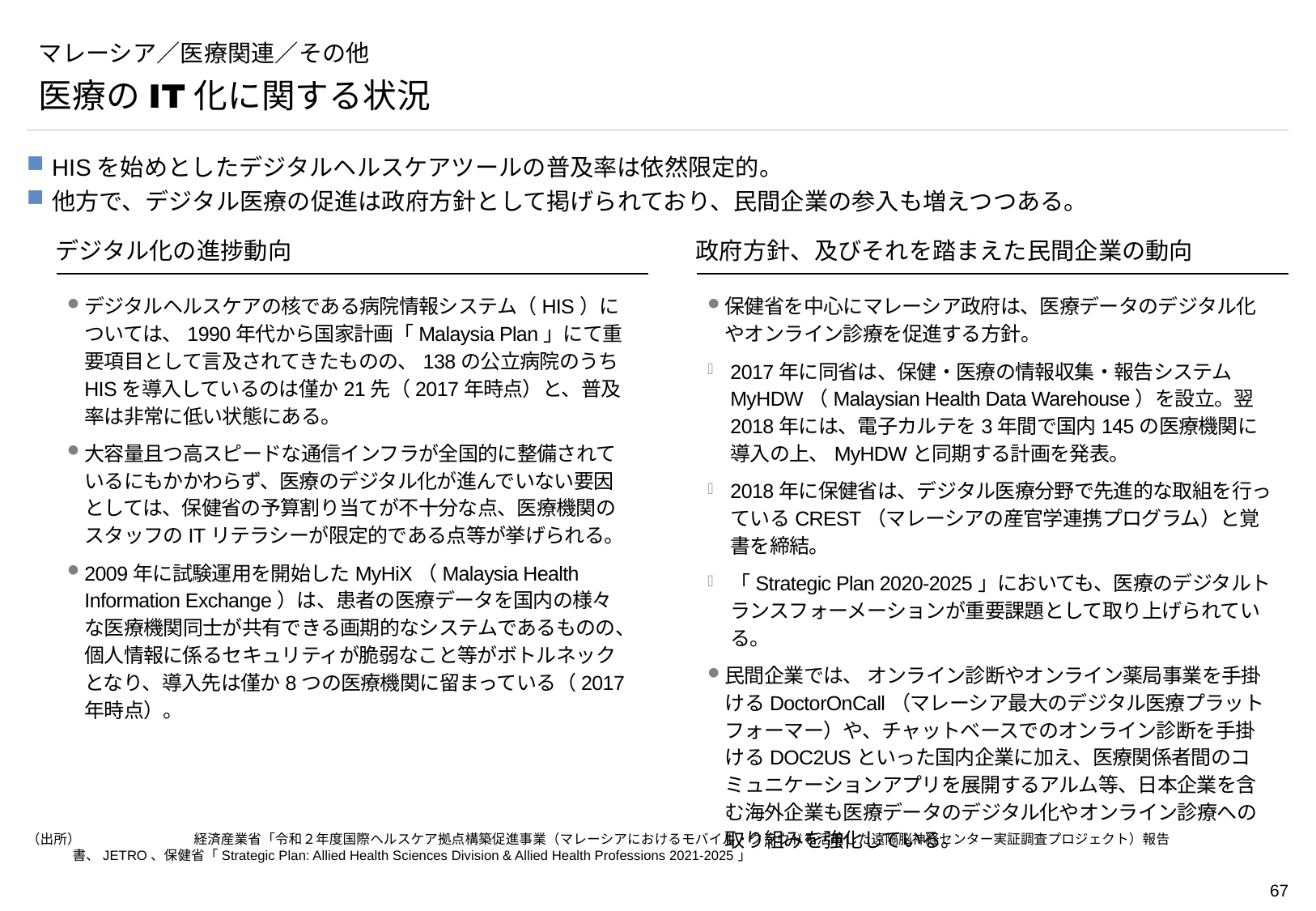

# マレーシア／医療関連／その他
医療のIT化に関する状況
HISを始めとしたデジタルヘルスケアツールの普及率は依然限定的。
他方で、デジタル医療の促進は政府方針として掲げられており、民間企業の参入も増えつつある。
デジタル化の進捗動向
政府方針、及びそれを踏まえた民間企業の動向
デジタルヘルスケアの核である病院情報システム（HIS）については、1990年代から国家計画「Malaysia Plan」にて重要項目として言及されてきたものの、138の公立病院のうちHISを導入しているのは僅か21先（2017年時点）と、普及率は非常に低い状態にある。
大容量且つ高スピードな通信インフラが全国的に整備されているにもかかわらず、医療のデジタル化が進んでいない要因としては、保健省の予算割り当てが不十分な点、医療機関のスタッフのITリテラシーが限定的である点等が挙げられる。
2009年に試験運用を開始したMyHiX（Malaysia Health Information Exchange）は、患者の医療データを国内の様々な医療機関同士が共有できる画期的なシステムであるものの、個人情報に係るセキュリティが脆弱なこと等がボトルネックとなり、導入先は僅か8つの医療機関に留まっている（2017年時点）。
保健省を中心にマレーシア政府は、医療データのデジタル化やオンライン診療を促進する方針。
2017年に同省は、保健・医療の情報収集・報告システムMyHDW（Malaysian Health Data Warehouse）を設立。翌2018年には、電子カルテを3年間で国内145の医療機関に導入の上、MyHDWと同期する計画を発表。
2018年に保健省は、デジタル医療分野で先進的な取組を行っているCREST（マレーシアの産官学連携プログラム）と覚書を締結。
「Strategic Plan 2020-2025」においても、医療のデジタルトランスフォーメーションが重要課題として取り上げられている。
民間企業では、 オンライン診断やオンライン薬局事業を手掛けるDoctorOnCall（マレーシア最大のデジタル医療プラットフォーマー）や、チャットベースでのオンライン診断を手掛けるDOC2USといった国内企業に加え、医療関係者間のコミュニケーションアプリを展開するアルム等、日本企業を含む海外企業も医療データのデジタル化やオンライン診療への取り組みを強化している。
（出所）	経済産業省「令和２年度国際ヘルスケア拠点構築促進事業（マレーシアにおけるモバイル・クラウドを活用した遠隔脳神経センター実証調査プロジェクト）報告書、JETRO、保健省「Strategic Plan: Allied Health Sciences Division & Allied Health Professions 2021-2025」